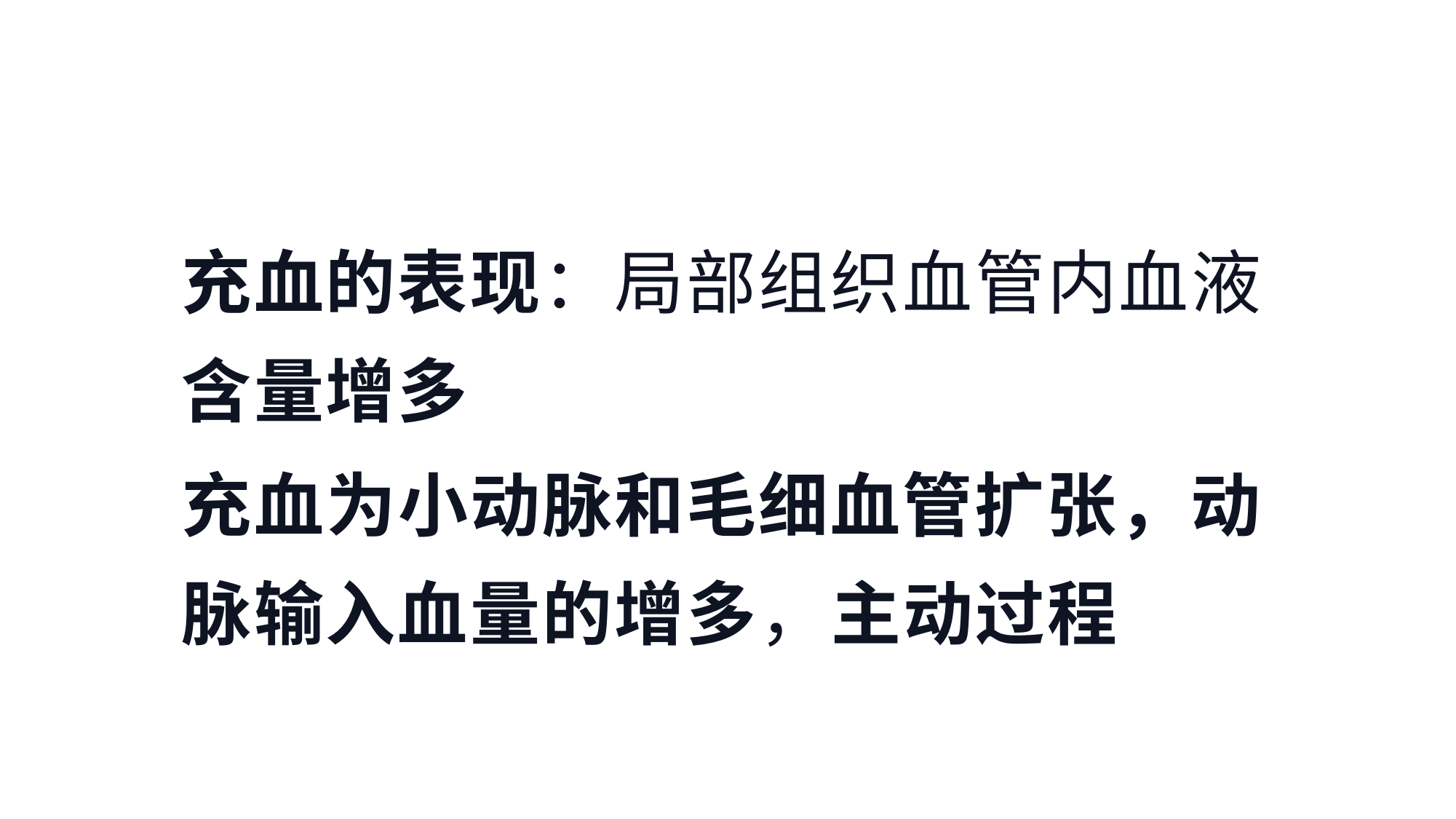

#
充血的表现：局部组织血管内血液含量增多
充血为小动脉和毛细血管扩张，动脉输入血量的增多，主动过程